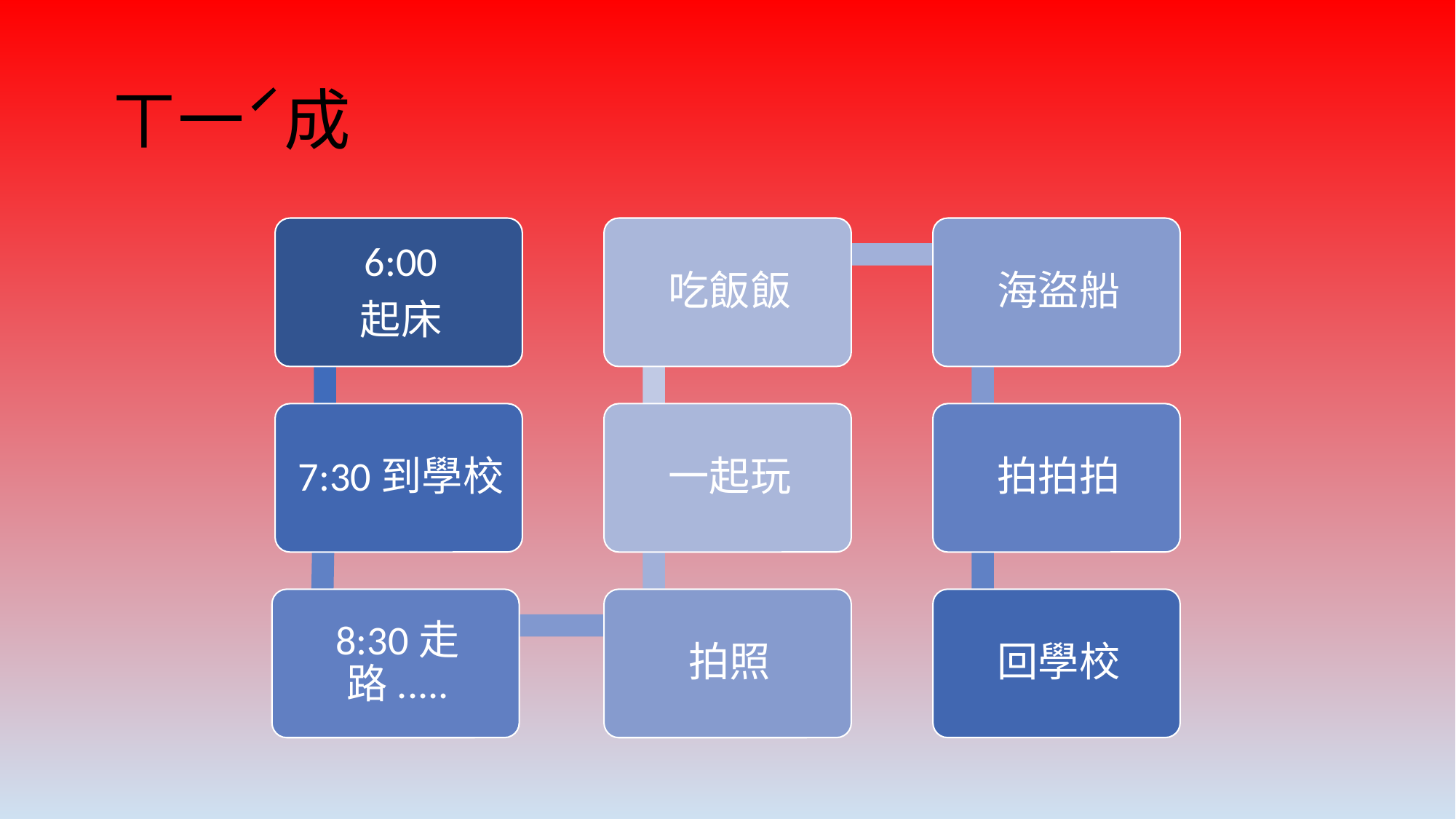

# ㄒ一ˊ成
6:00
起床
7:30到學校
8:30走路.....
拍照
一起玩
吃飯飯
海盜船
拍拍拍
回學校